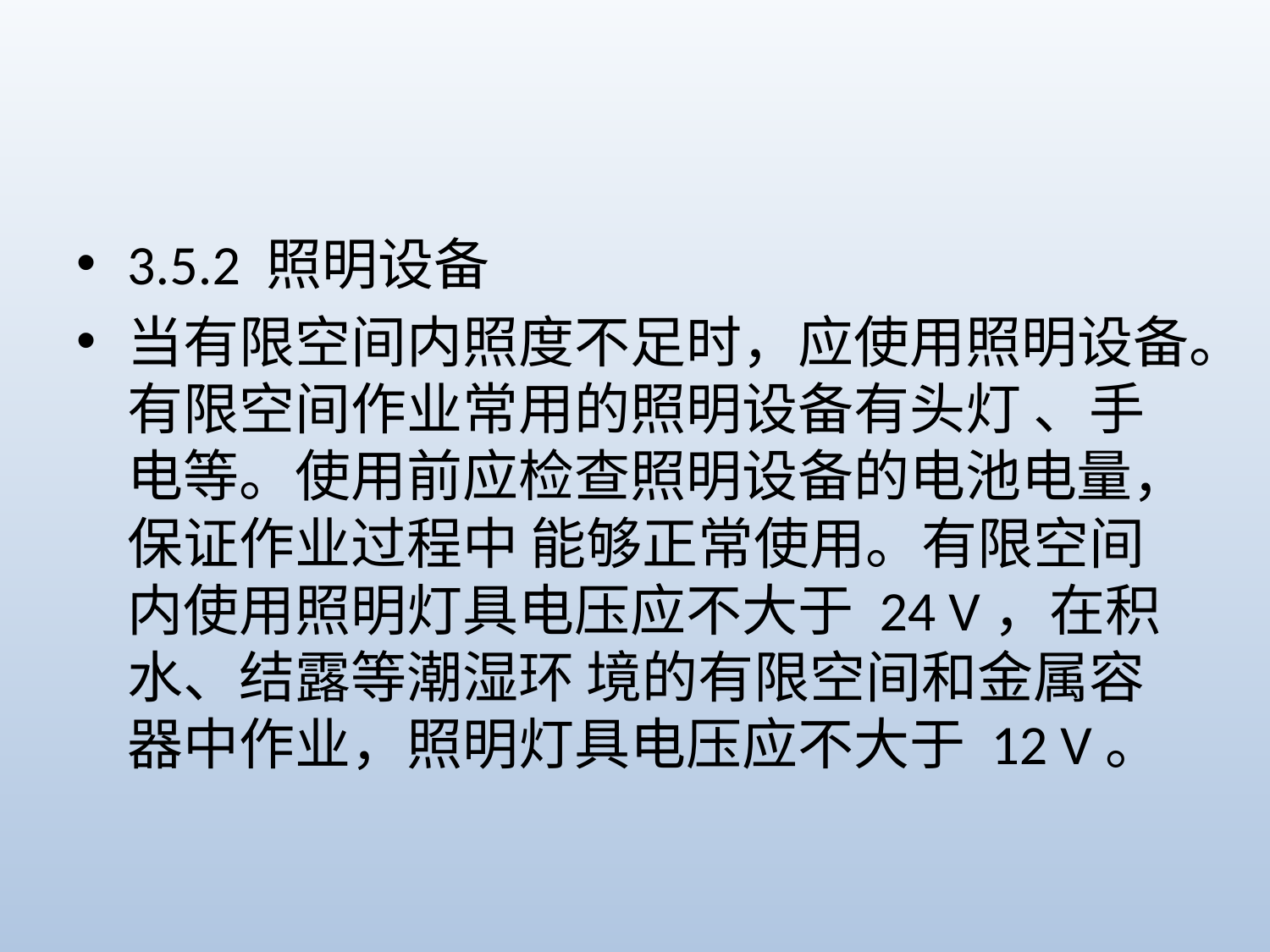

#
3.5.2 照明设备
当有限空间内照度不足时，应使用照明设备。有限空间作业常用的照明设备有头灯 、手电等。使用前应检查照明设备的电池电量，保证作业过程中 能够正常使用。有限空间内使用照明灯具电压应不大于 24 V，在积水、结露等潮湿环 境的有限空间和金属容器中作业，照明灯具电压应不大于 12 V。